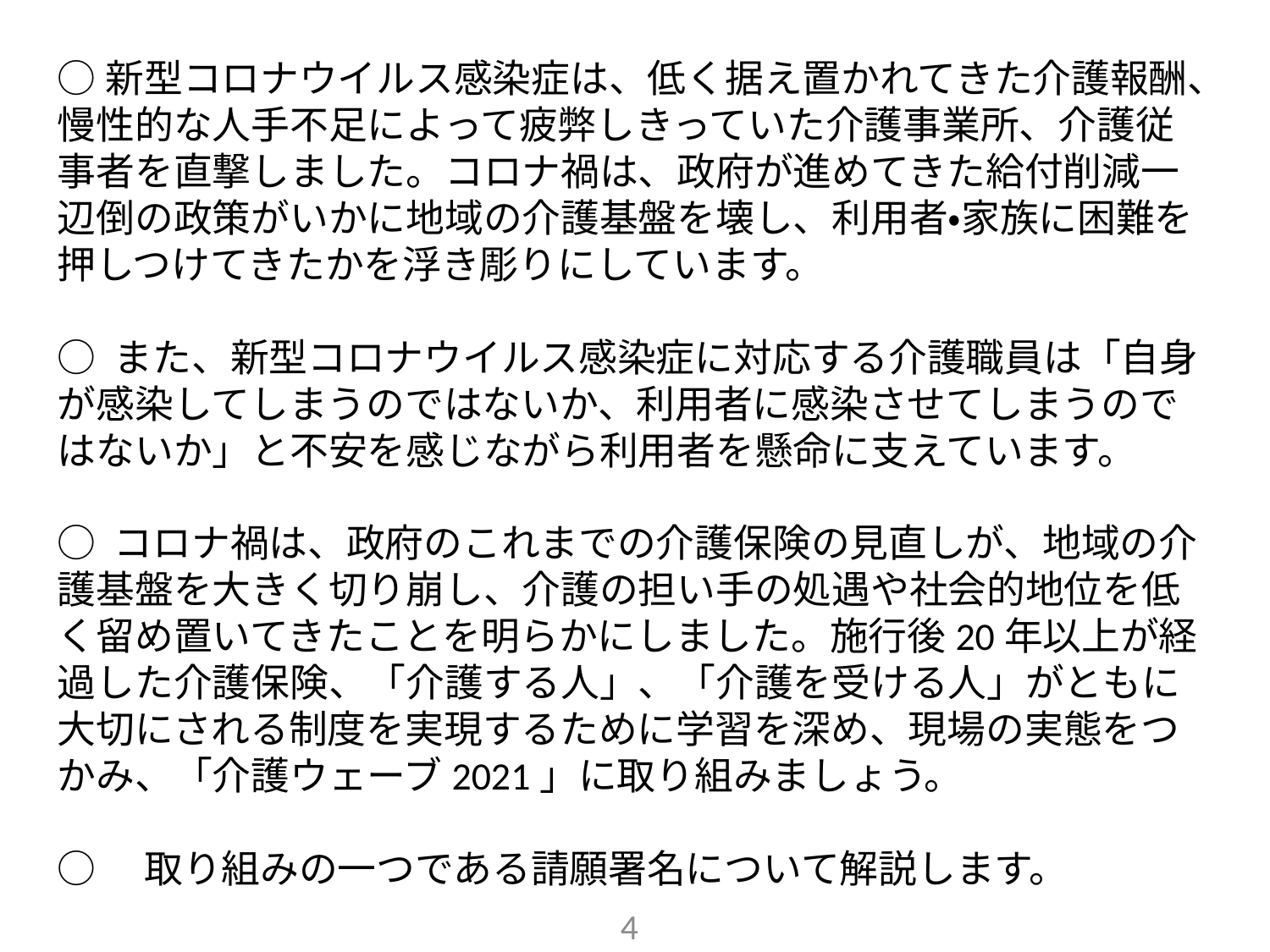

○新型コロナウイルス感染症は、低く据え置かれてきた介護報酬、慢性的な人手不足によって疲弊しきっていた介護事業所、介護従事者を直撃しました。コロナ禍は、政府が進めてきた給付削減一辺倒の政策がいかに地域の介護基盤を壊し、利用者・家族に困難を押しつけてきたかを浮き彫りにしています。

○ また、新型コロナウイルス感染症に対応する介護職員は「自身が感染してしまうのではないか、利用者に感染させてしまうのではないか」と不安を感じながら利用者を懸命に支えています。

○ コロナ禍は、政府のこれまでの介護保険の見直しが、地域の介護基盤を大きく切り崩し、介護の担い手の処遇や社会的地位を低く留め置いてきたことを明らかにしました。施行後20年以上が経過した介護保険、「介護する人」、「介護を受ける人」がともに大切にされる制度を実現するために学習を深め、現場の実態をつかみ、「介護ウェーブ2021」に取り組みましょう。

○　取り組みの一つである請願署名について解説します。
4